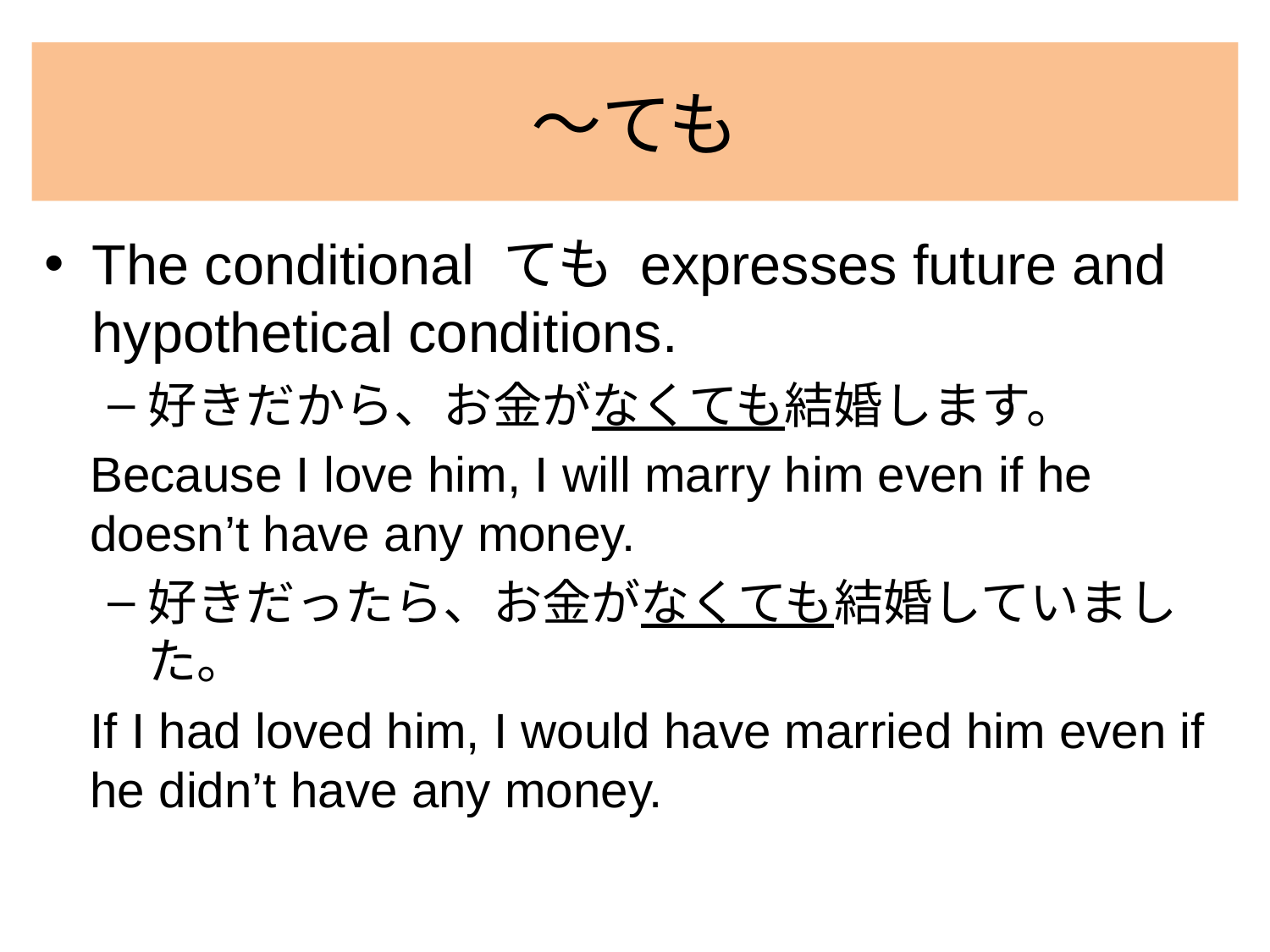

# 〜ても
The conditional ても expresses future and hypothetical conditions.
好きだから、お金がなくても結婚します。
Because I love him, I will marry him even if he doesn’t have any money.
好きだったら、お金がなくても結婚していました。
If I had loved him, I would have married him even if he didn’t have any money.